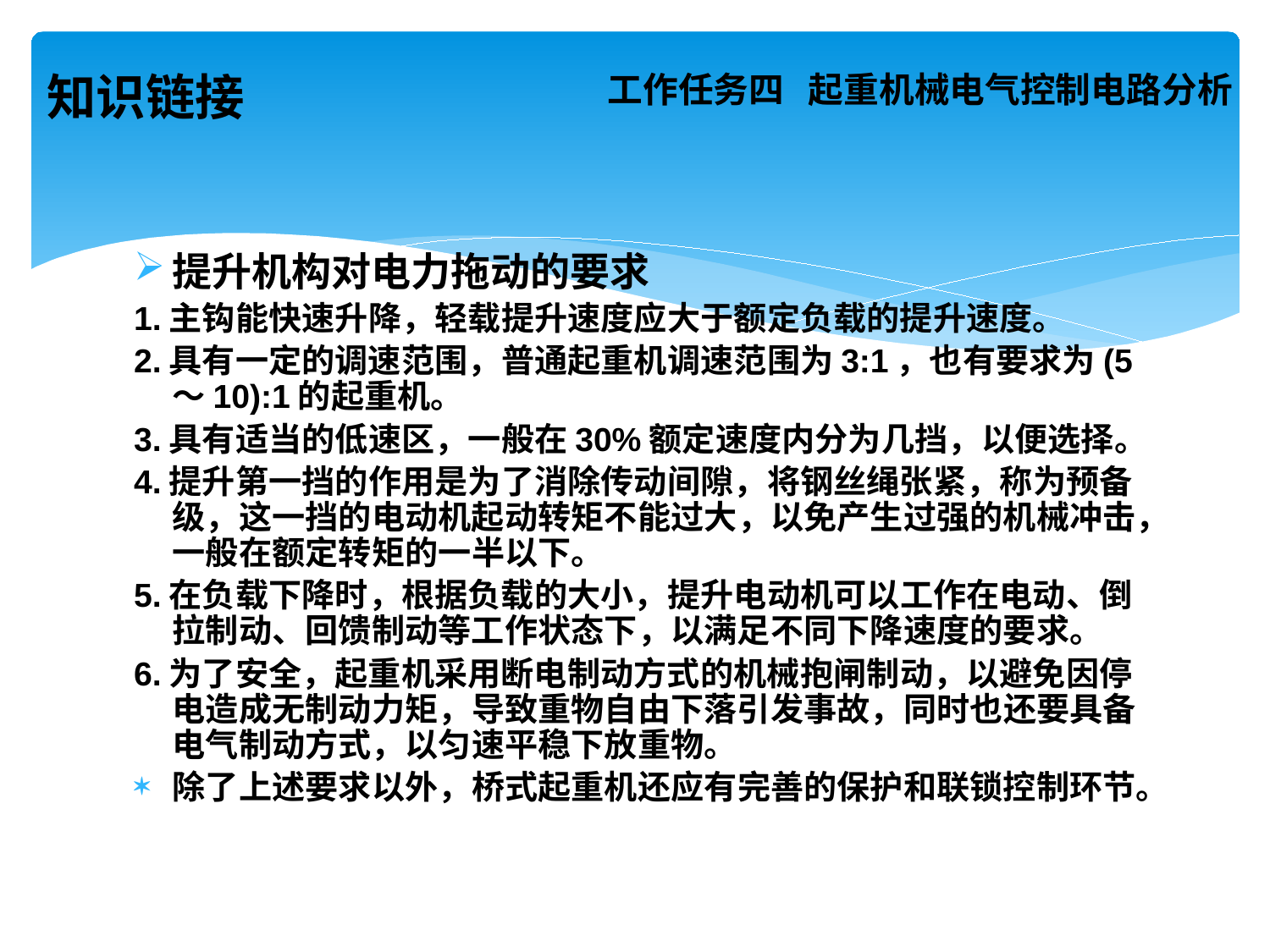

工作任务四   起重机械电气控制电路分析
知识链接
提升机构对电力拖动的要求
1.主钩能快速升降，轻载提升速度应大于额定负载的提升速度。
2.具有一定的调速范围，普通起重机调速范围为3:1，也有要求为(5～10):1的起重机。
3.具有适当的低速区，一般在30%额定速度内分为几挡，以便选择。
4.提升第一挡的作用是为了消除传动间隙，将钢丝绳张紧，称为预备级，这一挡的电动机起动转矩不能过大，以免产生过强的机械冲击，一般在额定转矩的一半以下。
5.在负载下降时，根据负载的大小，提升电动机可以工作在电动、倒拉制动、回馈制动等工作状态下，以满足不同下降速度的要求。
6.为了安全，起重机采用断电制动方式的机械抱闸制动，以避免因停电造成无制动力矩，导致重物自由下落引发事故，同时也还要具备电气制动方式，以匀速平稳下放重物。
除了上述要求以外，桥式起重机还应有完善的保护和联锁控制环节。